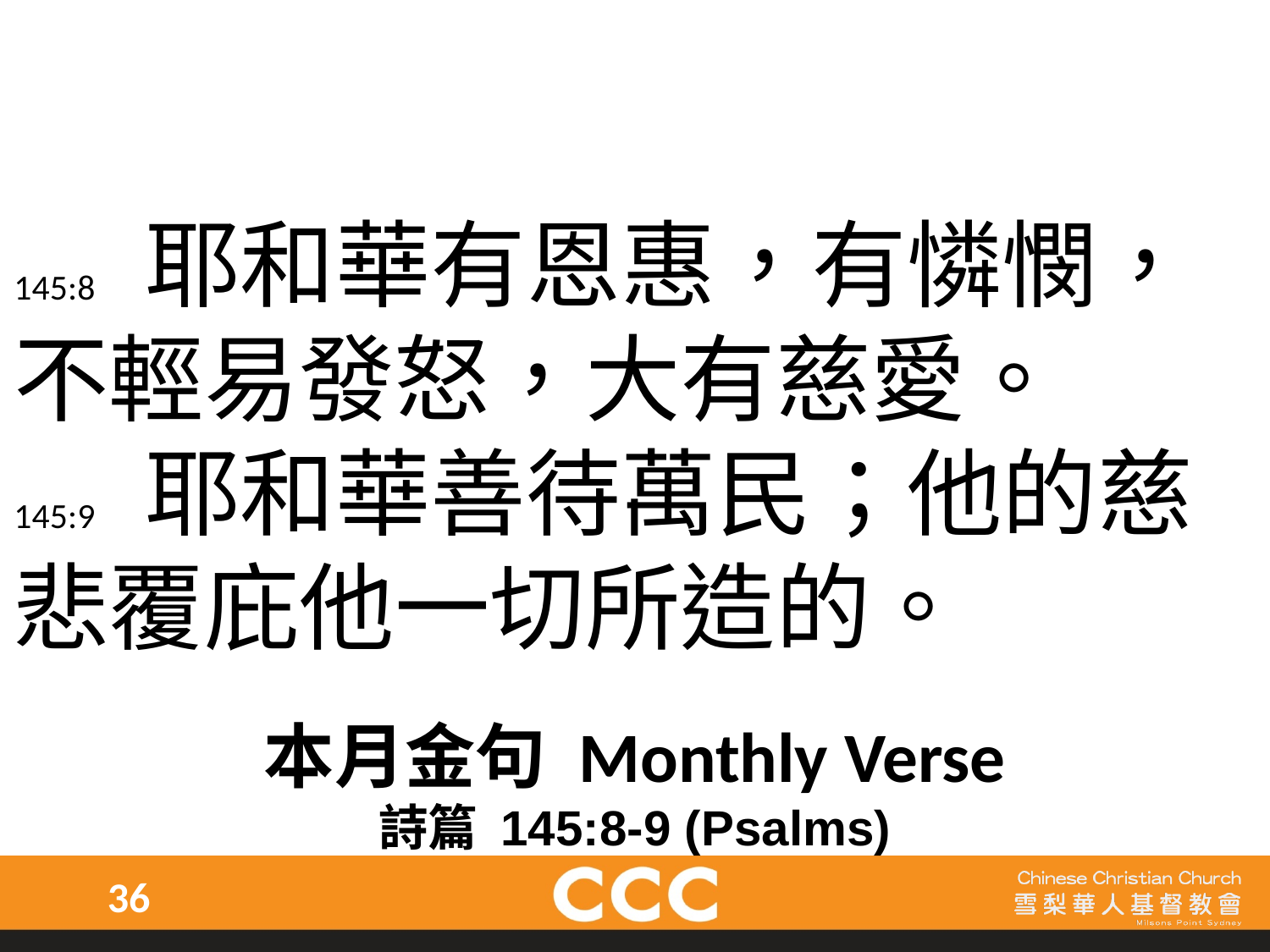

145:8 耶和華有恩惠，有憐憫，不輕易發怒，大有慈愛。
145:9 耶和華善待萬民；他的慈悲覆庇他一切所造的。
本月金句 Monthly Verse
詩篇 145:8-9 (Psalms)
36